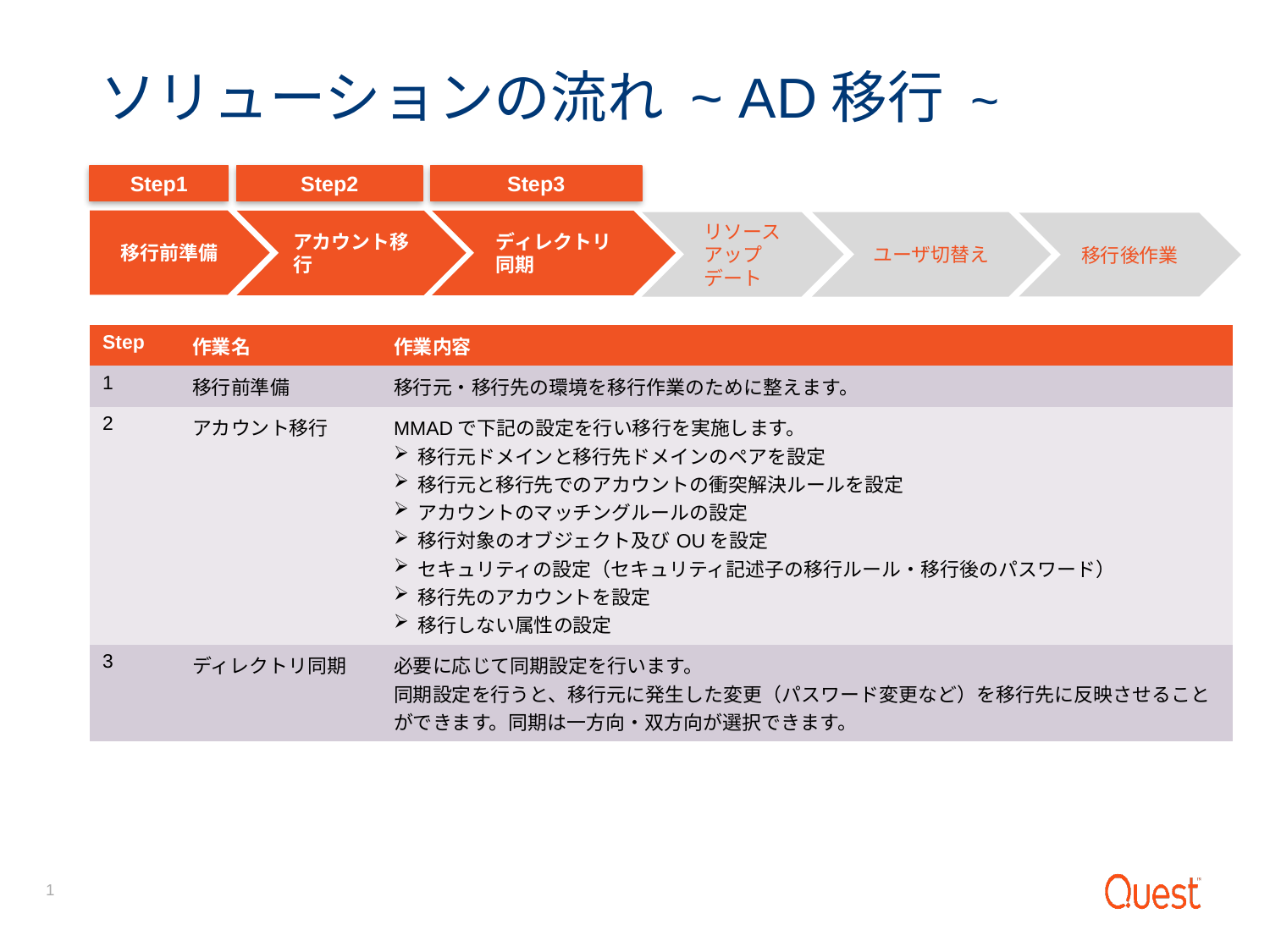

# ソリューションの流れ ~ AD移行 ~
Step1
Step2
Step3
移行前準備
アカウント移行
ディレクトリ同期
リソース
アップデート
ユーザ切替え
移行後作業
| Step | 作業名 | 作業内容 |
| --- | --- | --- |
| 1 | 移行前準備 | 移行元・移行先の環境を移行作業のために整えます。 |
| 2 | アカウント移行 | MMADで下記の設定を行い移行を実施します。 移行元ドメインと移行先ドメインのペアを設定 移行元と移行先でのアカウントの衝突解決ルールを設定 アカウントのマッチングルールの設定 移行対象のオブジェクト及びOUを設定 セキュリティの設定（セキュリティ記述子の移行ルール・移行後のパスワード） 移行先のアカウントを設定 移行しない属性の設定 |
| 3 | ディレクトリ同期 | 必要に応じて同期設定を行います。 同期設定を行うと、移行元に発生した変更（パスワード変更など）を移行先に反映させることができます。同期は一方向・双方向が選択できます。 |